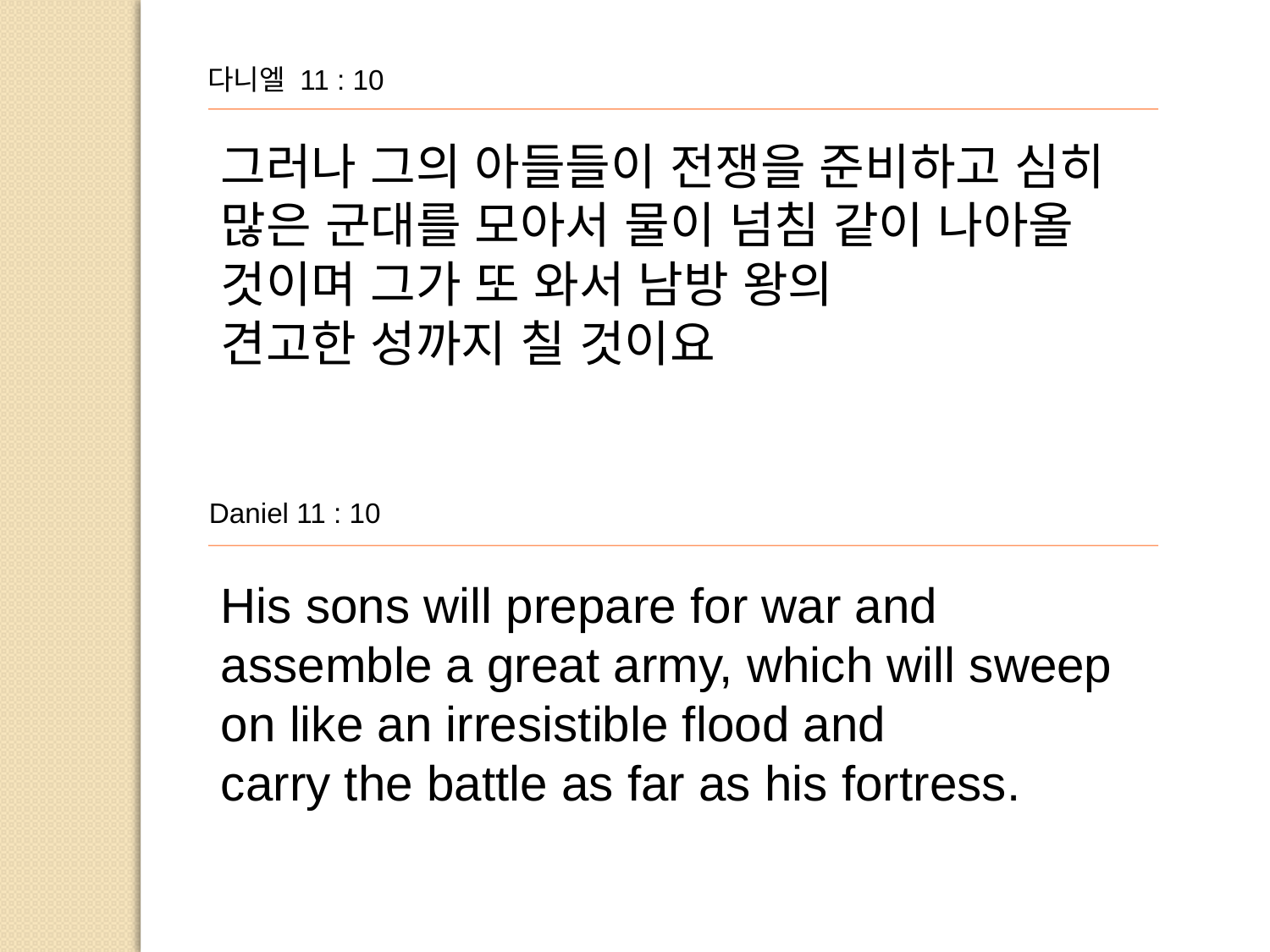

다니엘 11 : 10

그러나 그의 아들들이 전쟁을 준비하고 심히 많은 군대를 모아서 물이 넘침 같이 나아올 것이며 그가 또 와서 남방 왕의
견고한 성까지 칠 것이요
Daniel 11 : 10

His sons will prepare for war and assemble a great army, which will sweep on like an irresistible flood and
carry the battle as far as his fortress.